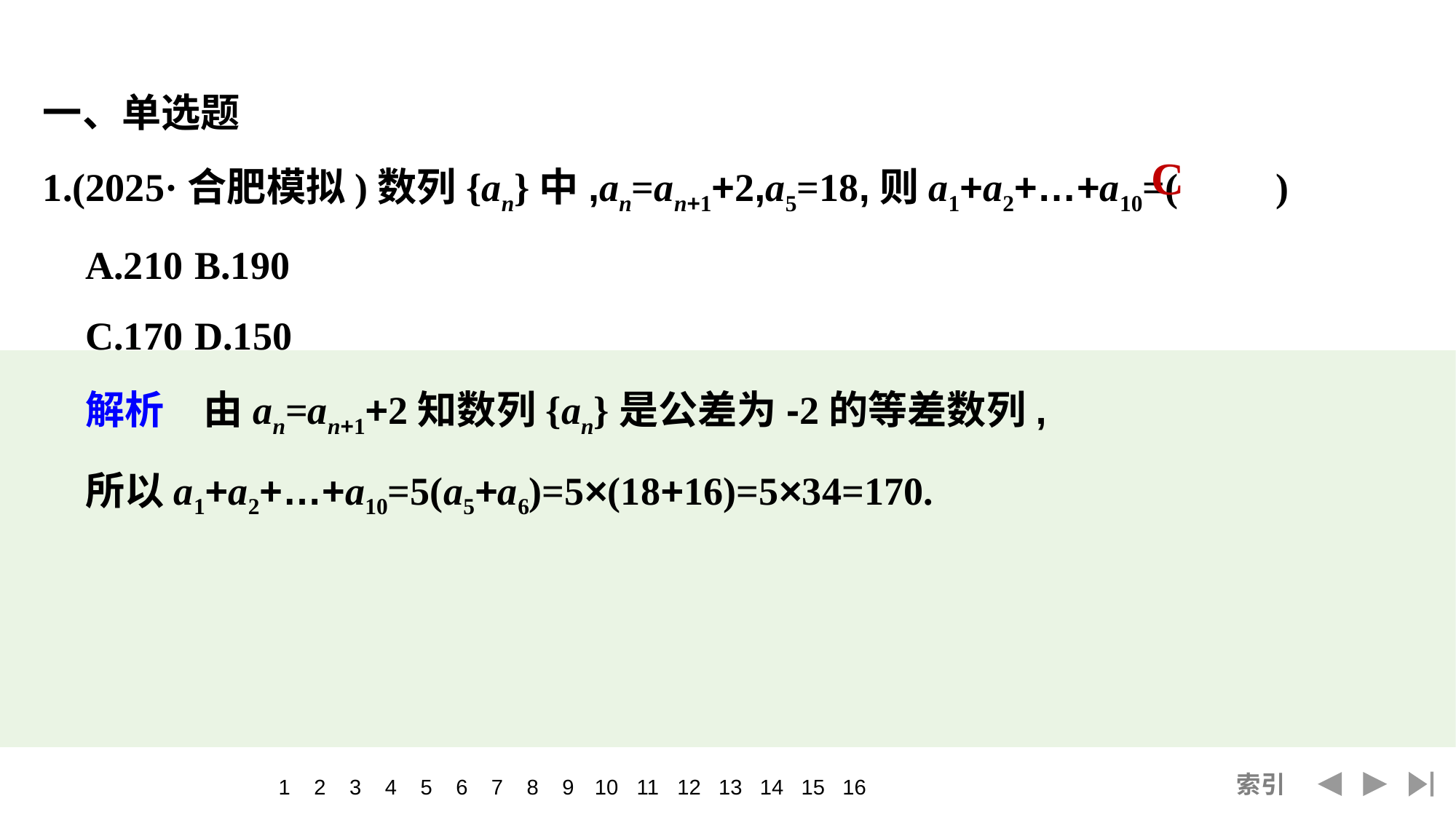

一、单选题
1.(2025·合肥模拟)数列{an}中,an=an+1+2,a5=18,则a1+a2+…+a10=(　　)
	A.210	B.190
	C.170	D.150
	解析　由an=an+1+2知数列{an}是公差为-2的等差数列,
	所以a1+a2+…+a10=5(a5+a6)=5×(18+16)=5×34=170.
C